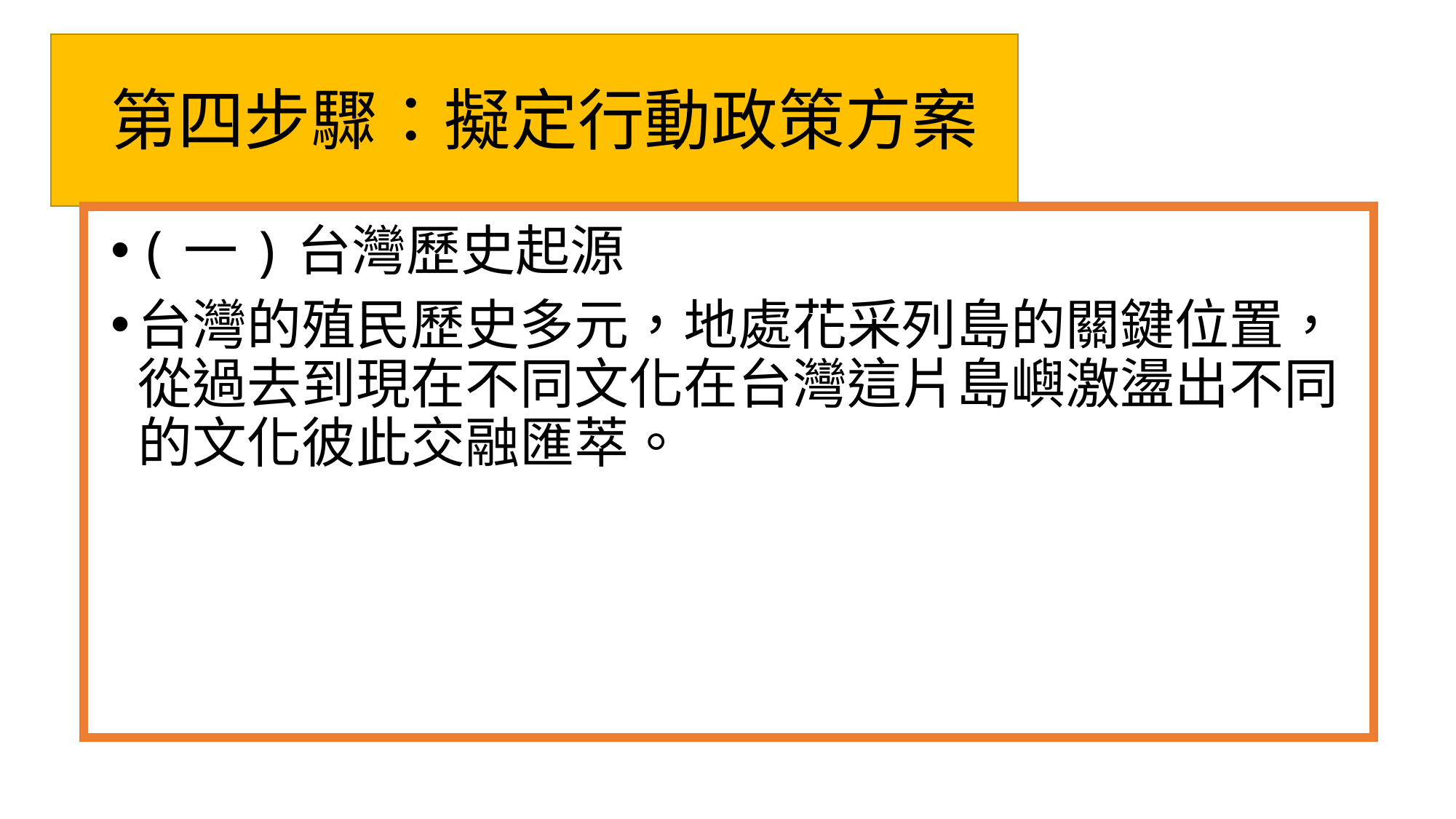

# 第四步驟：擬定行動政策方案

(一)台灣歷史起源
台灣的殖民歷史多元，地處花采列島的關鍵位置，從過去到現在不同文化在台灣這片島嶼激盪出不同的文化彼此交融匯萃。